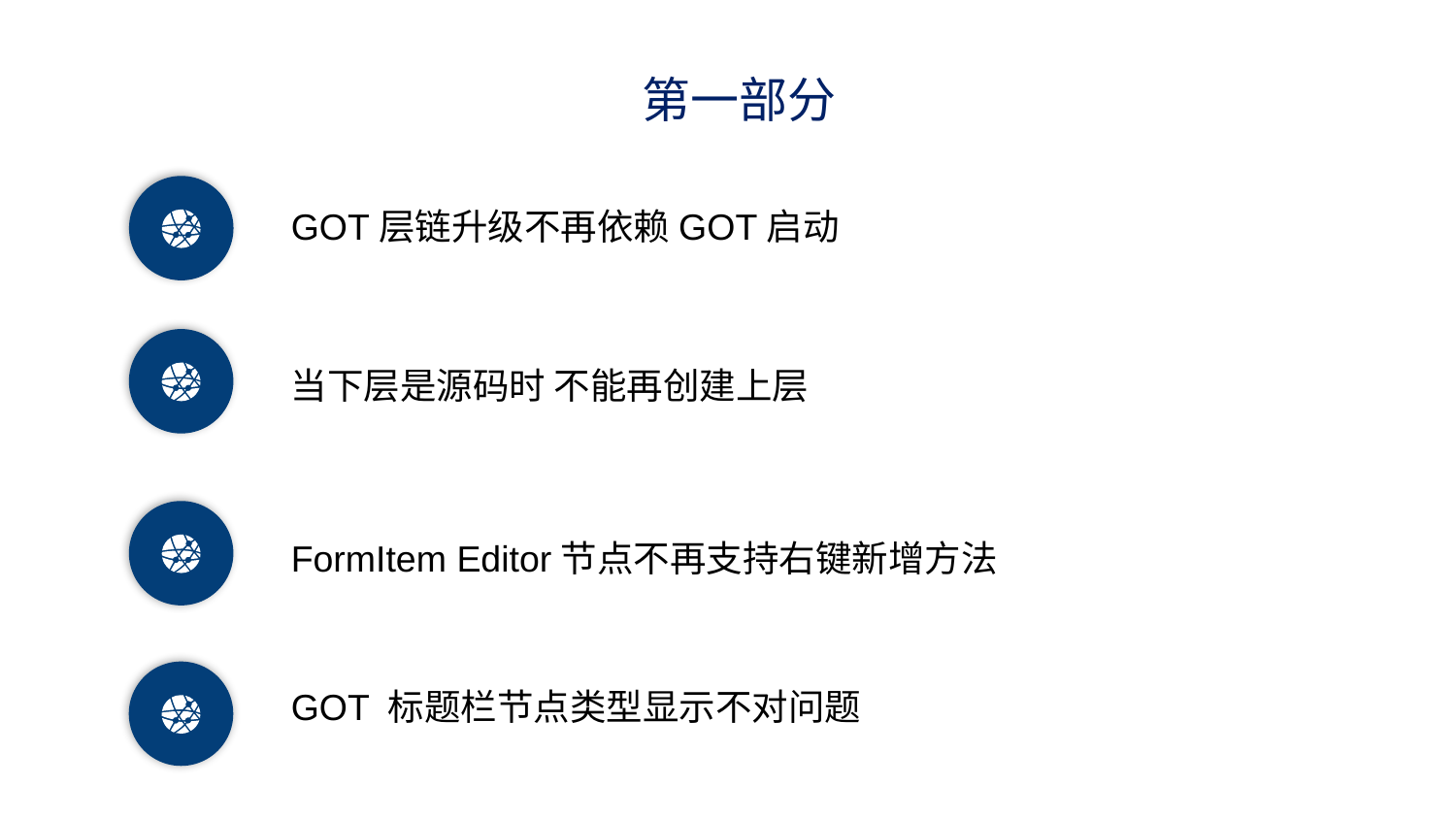

第一部分

GOT层链升级不再依赖GOT启动

当下层是源码时 不能再创建上层

FormItem Editor节点不再支持右键新增方法

GOT 标题栏节点类型显示不对问题